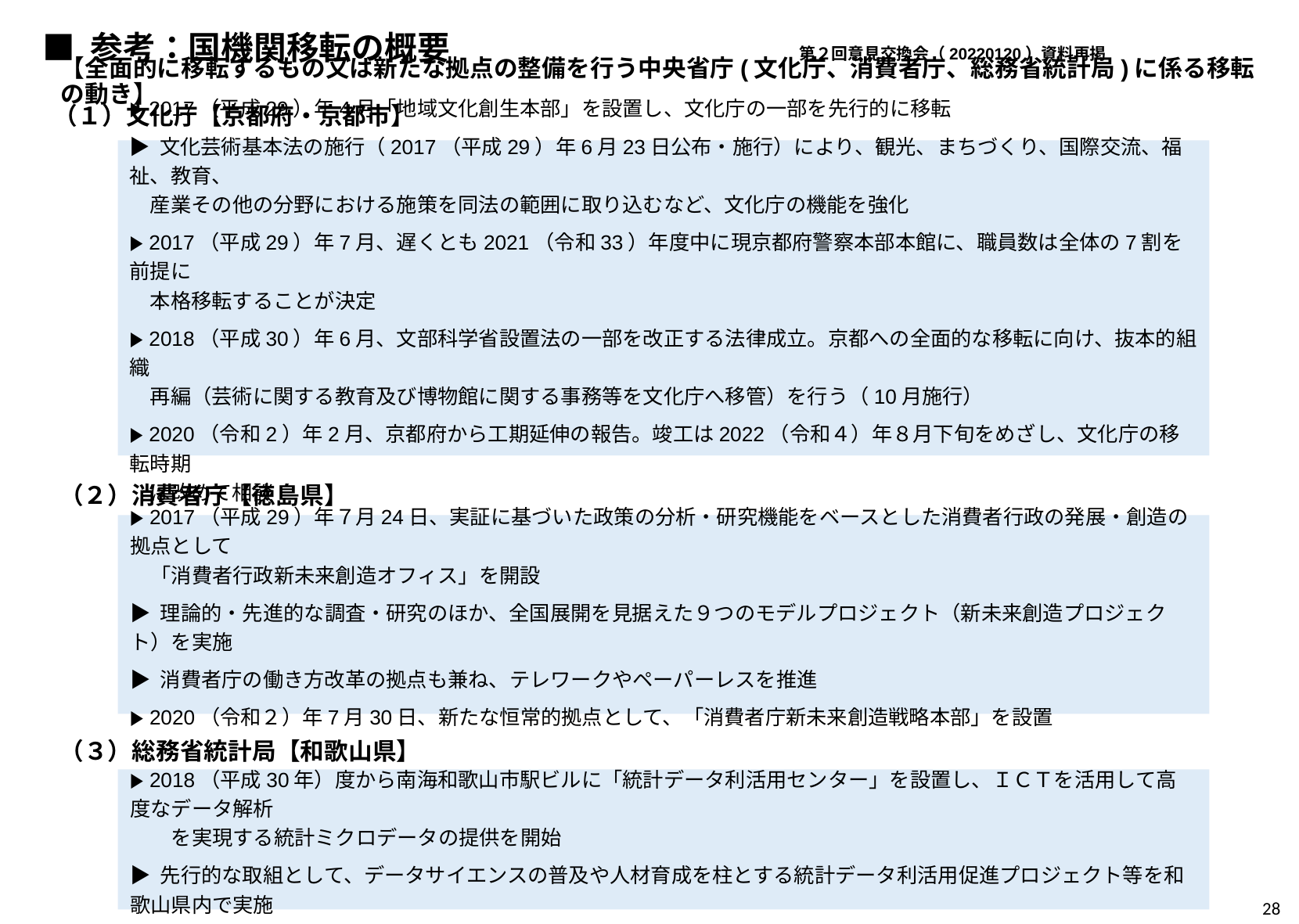

■ 参考：国機関移転の概要                                               第２回意見交換会（20220120）資料再掲
# 【全面的に移転するもの又は新たな拠点の整備を行う中央省庁(文化庁、消費者庁、総務省統計局)に係る移転の動き】
（１）文化庁【京都府・京都市】
▶ 2017（平成29）年4月「地域文化創生本部」を設置し、文化庁の一部を先行的に移転

▶ 文化芸術基本法の施行（2017（平成29）年6月23日公布・施行）により、観光、まちづくり、国際交流、福祉、教育、
　産業その他の分野における施策を同法の範囲に取り込むなど、文化庁の機能を強化

▶ 2017（平成29）年7月、遅くとも2021（令和33）年度中に現京都府警察本部本館に、職員数は全体の7割を前提に
　本格移転することが決定

▶ 2018（平成30）年6月、文部科学省設置法の一部を改正する法律成立。京都への全面的な移転に向け、抜本的組織
　再編（芸術に関する教育及び博物館に関する事務等を文化庁へ移管）を行う（10月施行）

▶ 2020（令和2）年2月、京都府から工期延伸の報告。竣工は2022（令和４）年８月下旬をめざし、文化庁の移転時期
　は改めて相談
（２）消費者庁【徳島県】
▶ 2017（平成29）年７月24日、実証に基づいた政策の分析・研究機能をベースとした消費者行政の発展・創造の拠点として
　「消費者行政新未来創造オフィス」を開設

▶ 理論的・先進的な調査・研究のほか、全国展開を見据えた９つのモデルプロジェクト（新未来創造プロジェクト）を実施

▶ 消費者庁の働き方改革の拠点も兼ね、テレワークやペーパーレスを推進

▶ 2020（令和２）年7月30日、新たな恒常的拠点として、「消費者庁新未来創造戦略本部」を設置
（３）総務省統計局【和歌山県】
▶ 2018（平成30年）度から南海和歌山市駅ビルに「統計データ利活用センター」を設置し、ＩＣＴを活用して高度なデータ解析
　　を実現する統計ミクロデータの提供を開始

▶ 先行的な取組として、データサイエンスの普及や人材育成を柱とする統計データ利活用促進プロジェクト等を和歌山県内で実施
28